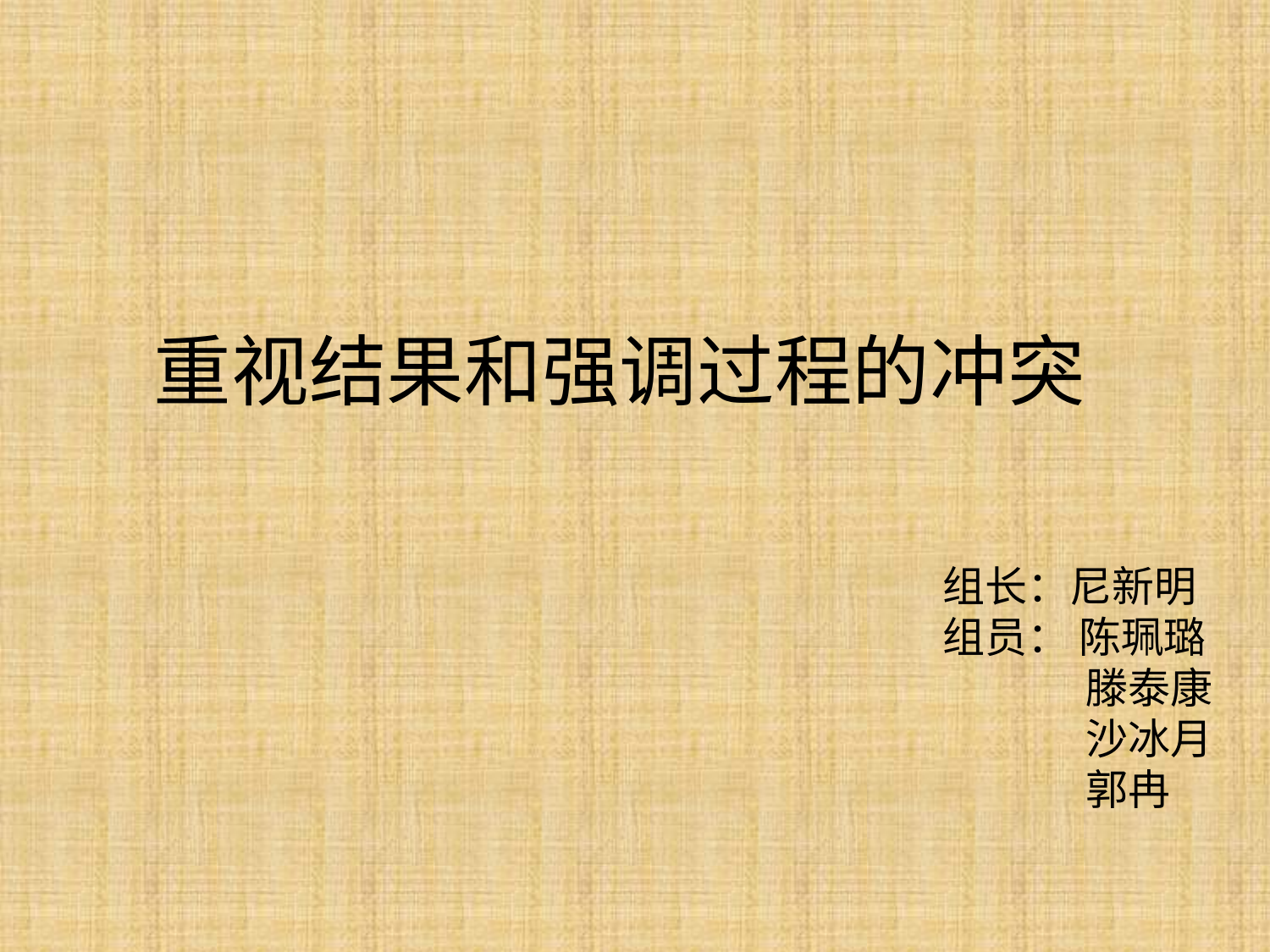

重视结果和强调过程的冲突
组长：尼新明
组员： 陈珮璐
              滕泰康
              沙冰月
              郭冉